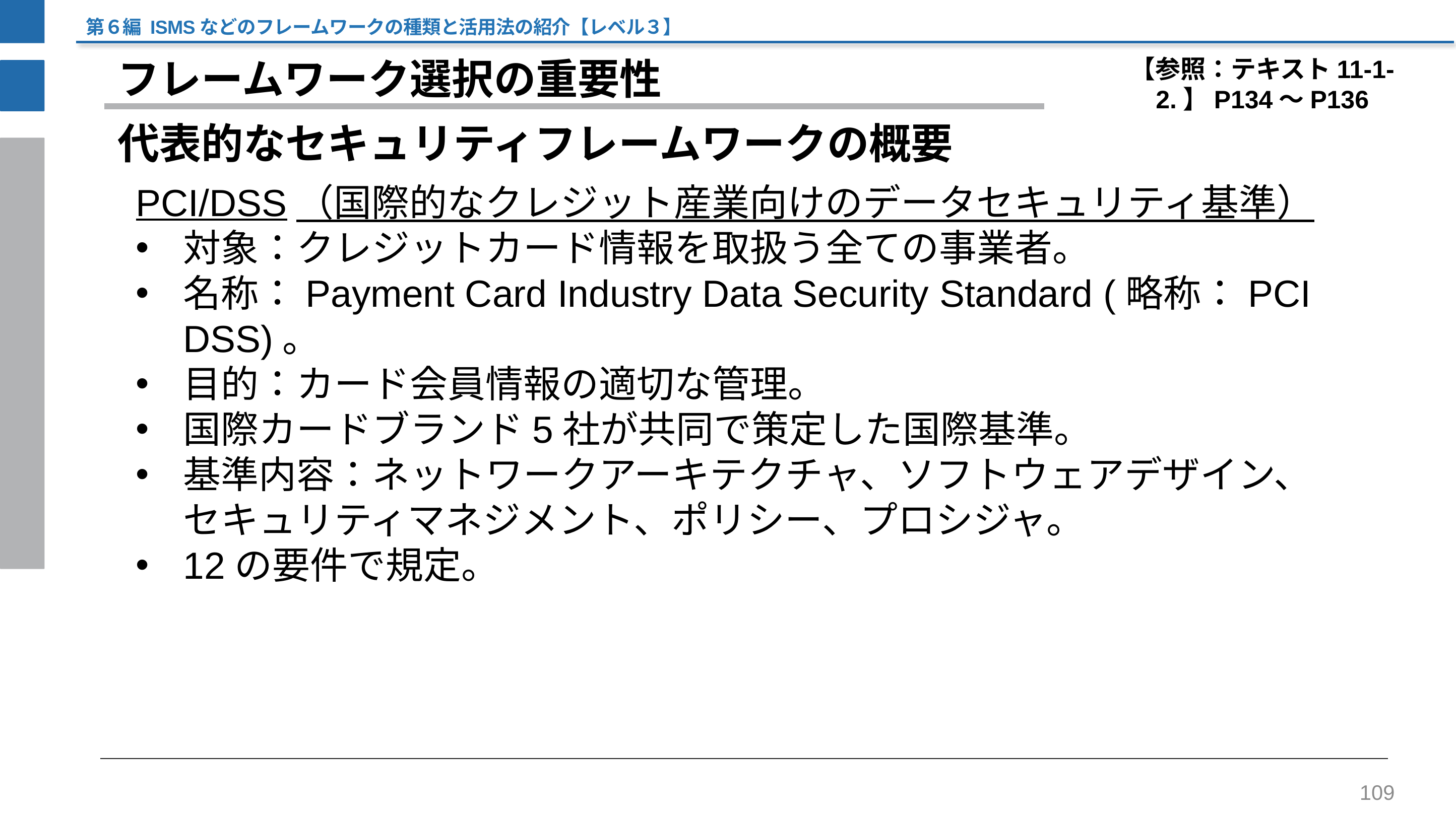

第６編 ISMSなどのフレームワークの種類と活用法の紹介【レベル３】
【参照：テキスト11-1-2.】P134～P136
フレームワーク選択の重要性
代表的なセキュリティフレームワークの概要
PCI/DSS（国際的なクレジット産業向けのデータセキュリティ基準）
対象：クレジットカード情報を取扱う全ての事業者。
名称：Payment Card Industry Data Security Standard (略称：PCI DSS)。
目的：カード会員情報の適切な管理。
国際カードブランド5社が共同で策定した国際基準。
基準内容：ネットワークアーキテクチャ、ソフトウェアデザイン、
セキュリティマネジメント、ポリシー、プロシジャ。
12の要件で規定。
109